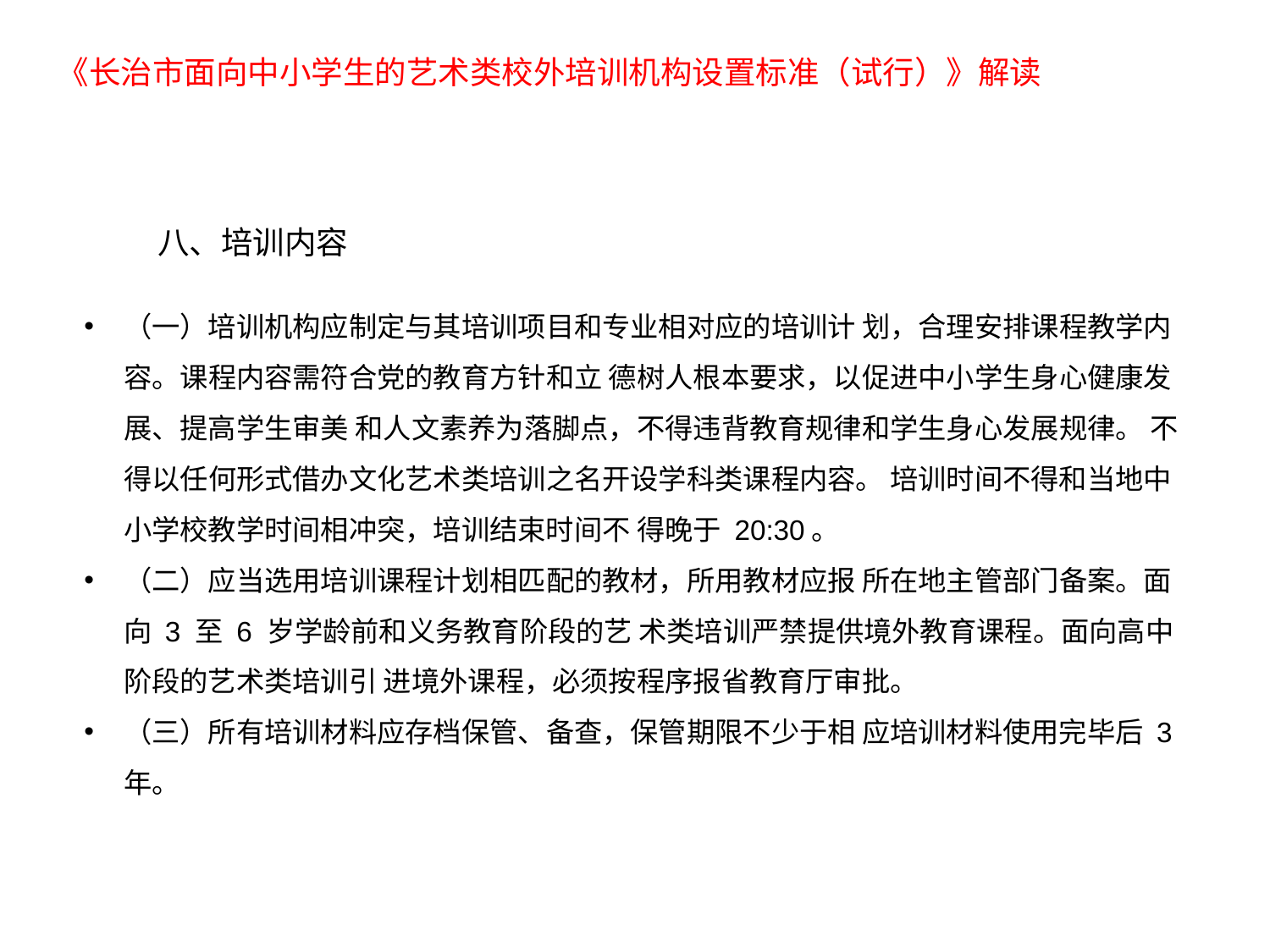

《长治市面向中小学生的艺术类校外培训机构设置标准（试行）》解读
八、培训内容
（一）培训机构应制定与其培训项目和专业相对应的培训计 划，合理安排课程教学内容。课程内容需符合党的教育方针和立 德树人根本要求，以促进中小学生身心健康发展、提高学生审美 和人文素养为落脚点，不得违背教育规律和学生身心发展规律。 不得以任何形式借办文化艺术类培训之名开设学科类课程内容。 培训时间不得和当地中小学校教学时间相冲突，培训结束时间不 得晚于 20:30。
（二）应当选用培训课程计划相匹配的教材，所用教材应报 所在地主管部门备案。面向 3 至 6 岁学龄前和义务教育阶段的艺 术类培训严禁提供境外教育课程。面向高中阶段的艺术类培训引 进境外课程，必须按程序报省教育厅审批。
（三）所有培训材料应存档保管、备查，保管期限不少于相 应培训材料使用完毕后 3 年。